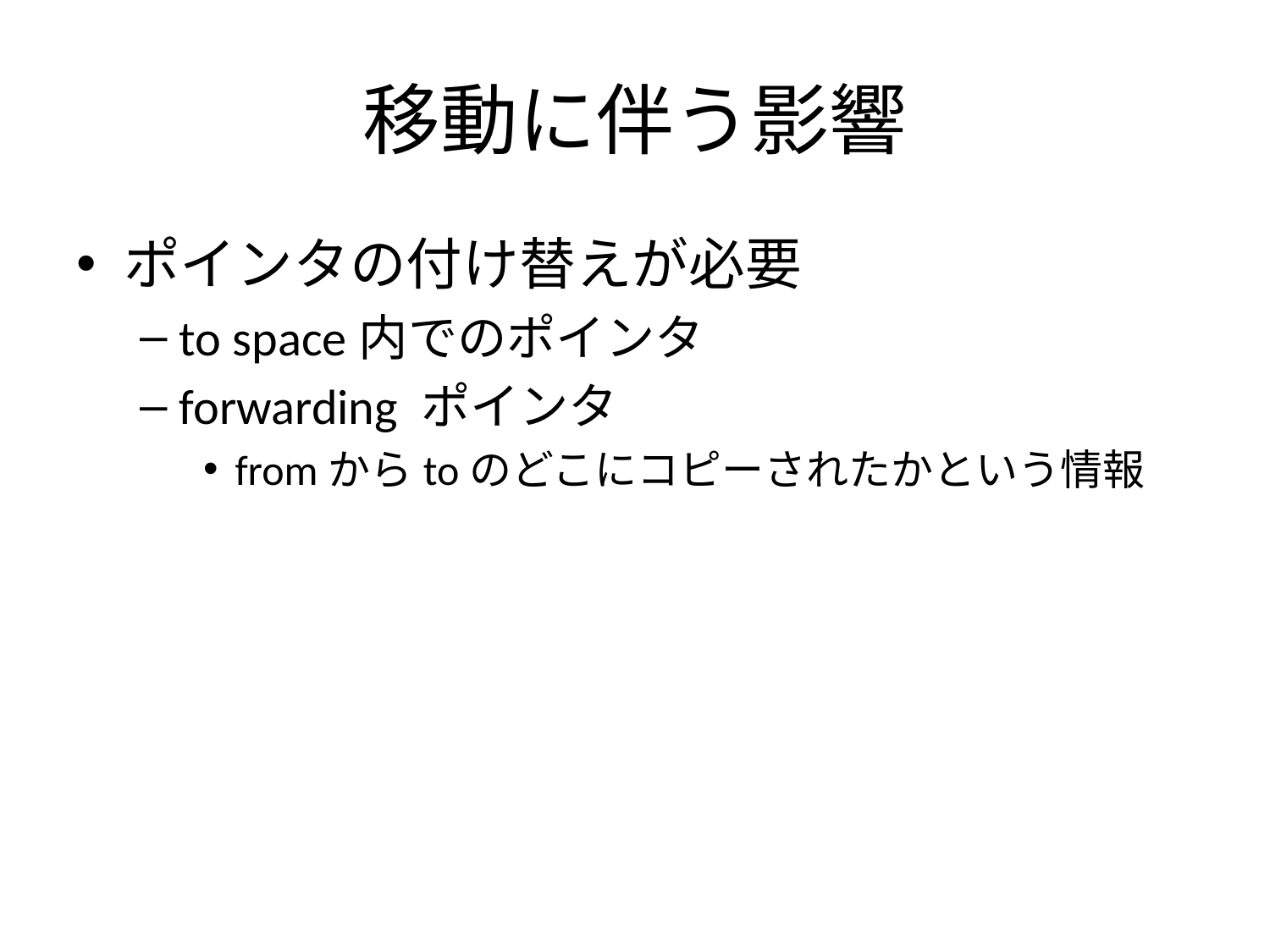

# 移動に伴う影響
ポインタの付け替えが必要
to space内でのポインタ
forwarding ポインタ
fromからtoのどこにコピーされたかという情報